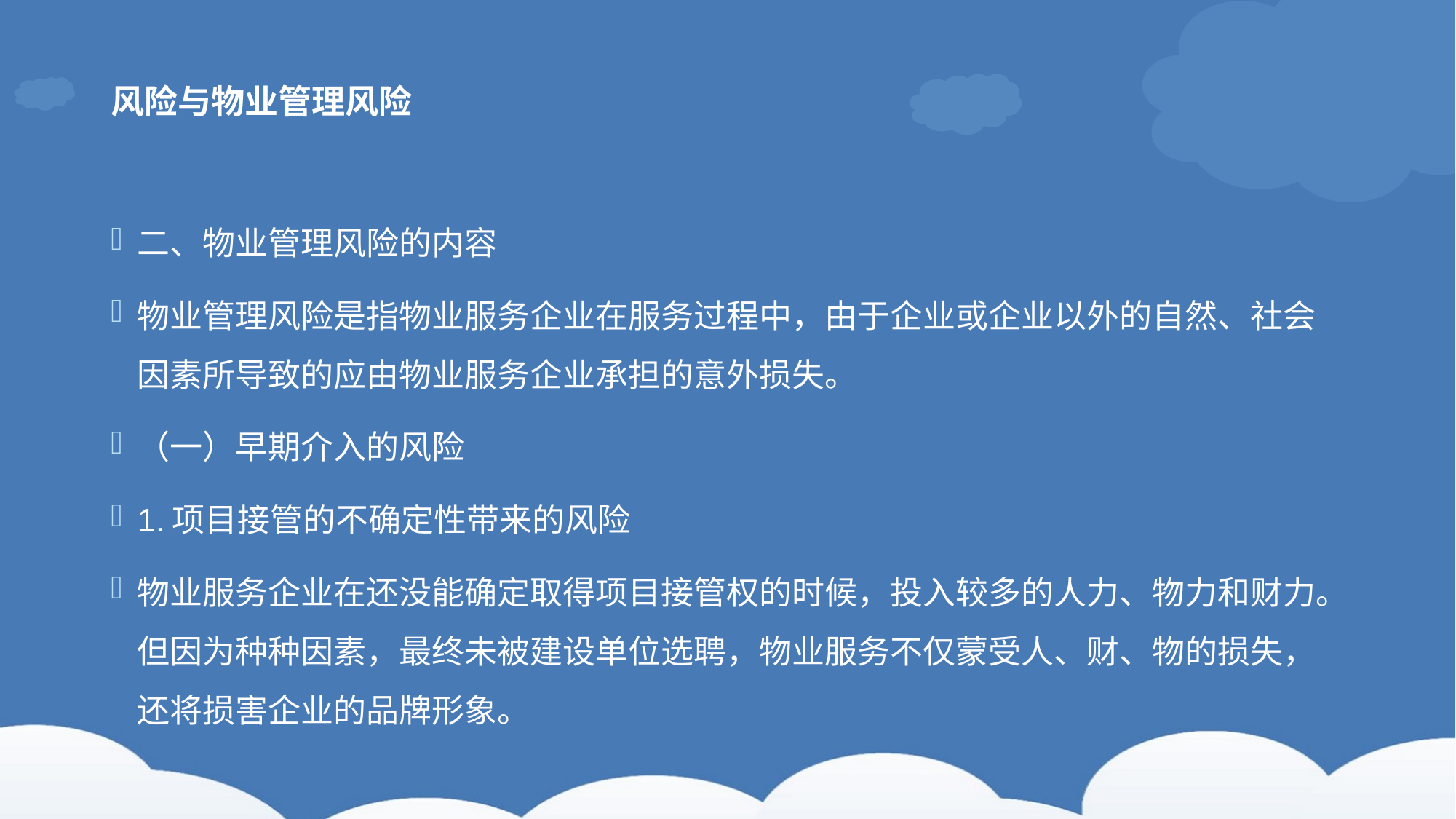

# 风险与物业管理风险
二、物业管理风险的内容
物业管理风险是指物业服务企业在服务过程中，由于企业或企业以外的自然、社会因素所导致的应由物业服务企业承担的意外损失。
（一）早期介入的风险
1.项目接管的不确定性带来的风险
物业服务企业在还没能确定取得项目接管权的时候，投入较多的人力、物力和财力。但因为种种因素，最终未被建设单位选聘，物业服务不仅蒙受人、财、物的损失，还将损害企业的品牌形象。